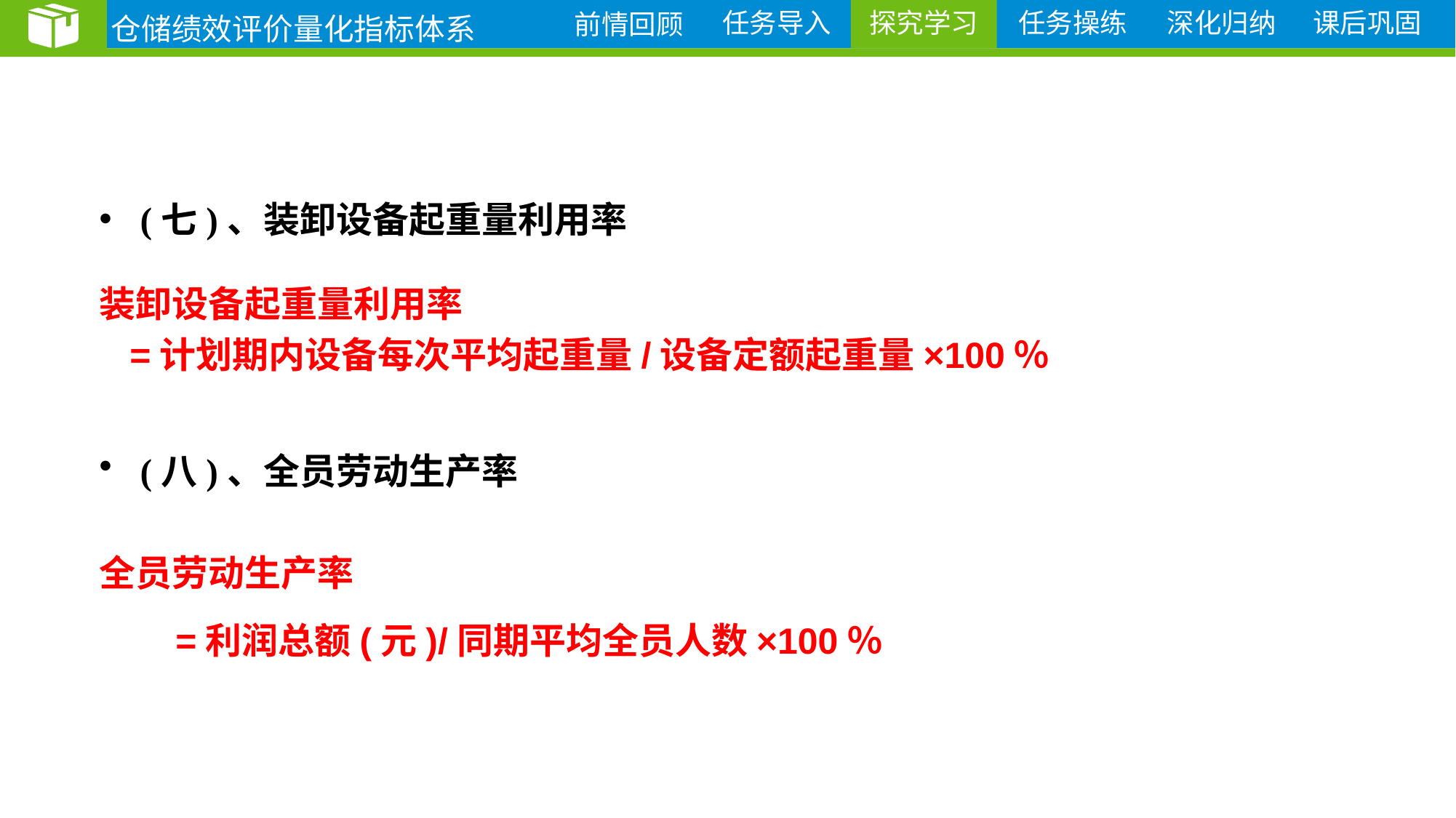

仓储绩效评价量化指标体系
探究学习
(七)、装卸设备起重量利用率

装卸设备起重量利用率
   =计划期内设备每次平均起重量/设备定额起重量×100％

(八)、全员劳动生产率

全员劳动生产率
       =利润总额(元)/同期平均全员人数×100％